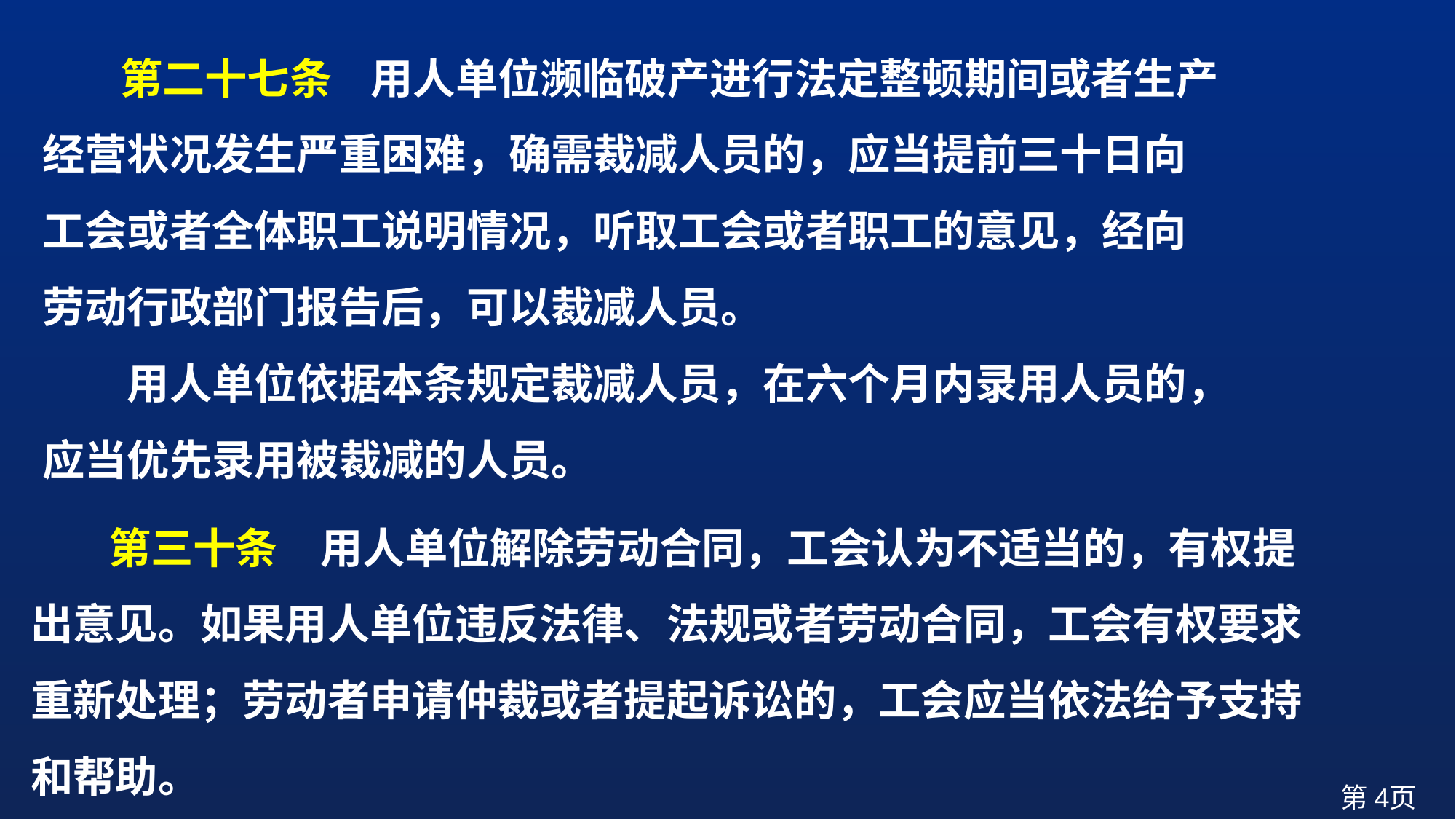

第二十七条    用人单位濒临破产进行法定整顿期间或者生产经营状况发生严重困难，确需裁减人员的，应当提前三十日向工会或者全体职工说明情况，听取工会或者职工的意见，经向劳动行政部门报告后，可以裁减人员。
　　用人单位依据本条规定裁减人员，在六个月内录用人员的，应当优先录用被裁减的人员。
       第三十条　用人单位解除劳动合同，工会认为不适当的，有权提出意见。如果用人单位违反法律、法规或者劳动合同，工会有权要求重新处理；劳动者申请仲裁或者提起诉讼的，工会应当依法给予支持和帮助。
第4页